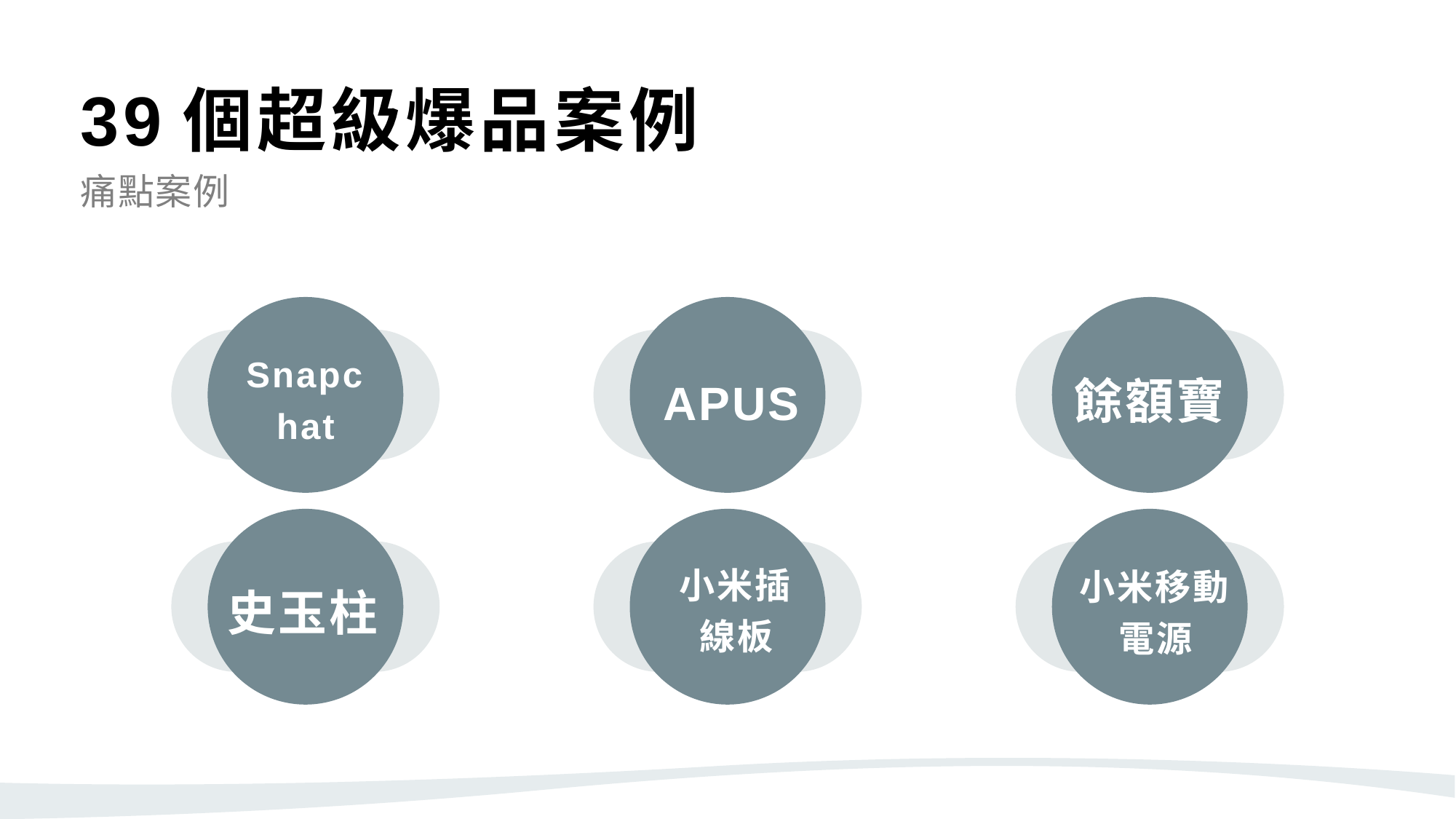

39個超級爆品案例
痛點案例

餘額寶
Snapchat
APUS

史玉柱
小米插線板
小米移動電源